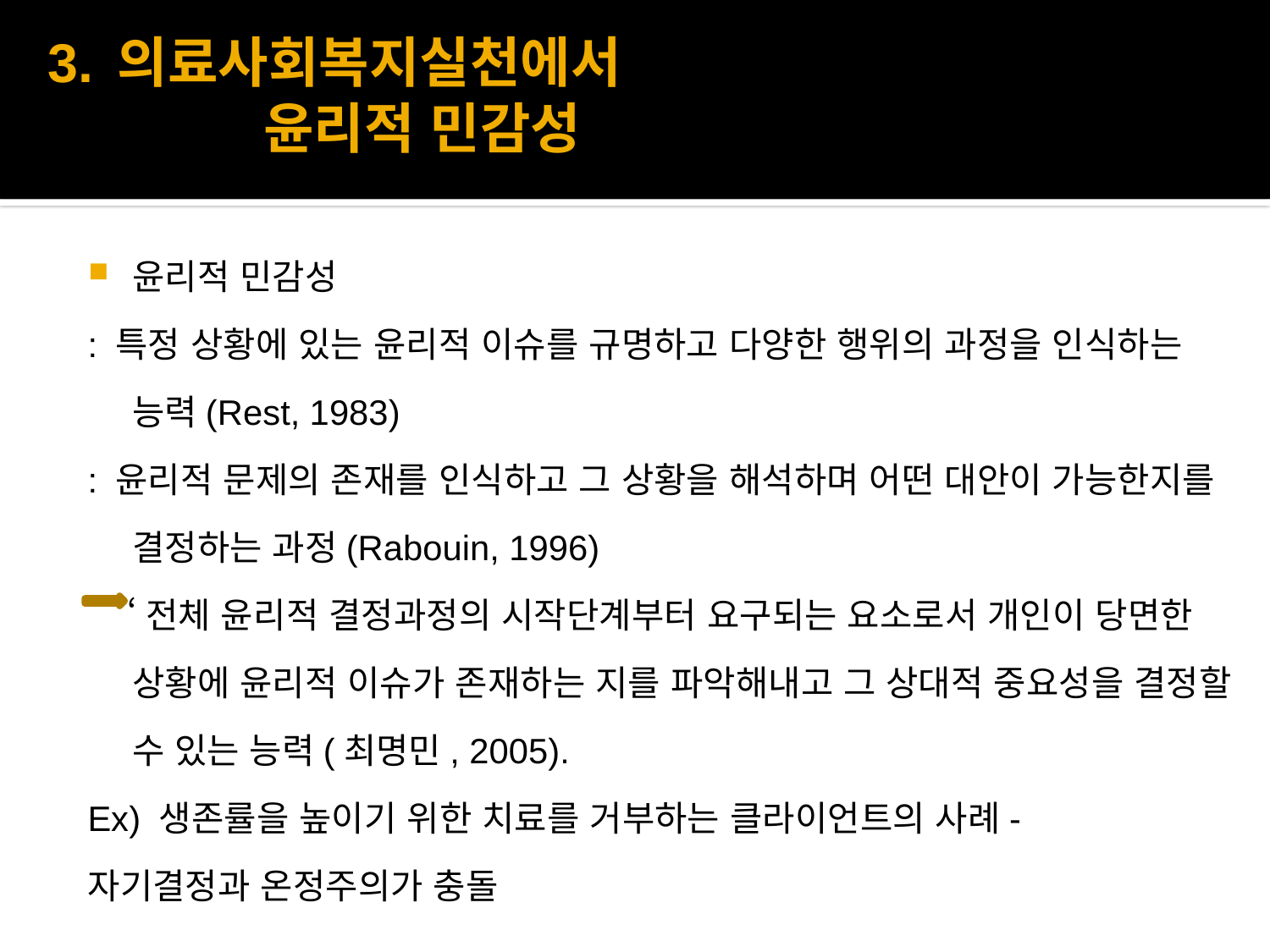

# 3. 의료사회복지실천에서 윤리적 민감성
윤리적 민감성
: 특정 상황에 있는 윤리적 이슈를 규명하고 다양한 행위의 과정을 인식하는 능력(Rest, 1983)
: 윤리적 문제의 존재를 인식하고 그 상황을 해석하며 어떤 대안이 가능한지를 결정하는 과정(Rabouin, 1996)
    ‘전체 윤리적 결정과정의 시작단계부터 요구되는 요소로서 개인이 당면한 상황에 윤리적 이슈가 존재하는 지를 파악해내고 그 상대적 중요성을 결정할 수 있는 능력(최명민, 2005).
Ex) 생존률을 높이기 위한 치료를 거부하는 클라이언트의 사례-
자기결정과 온정주의가 충돌